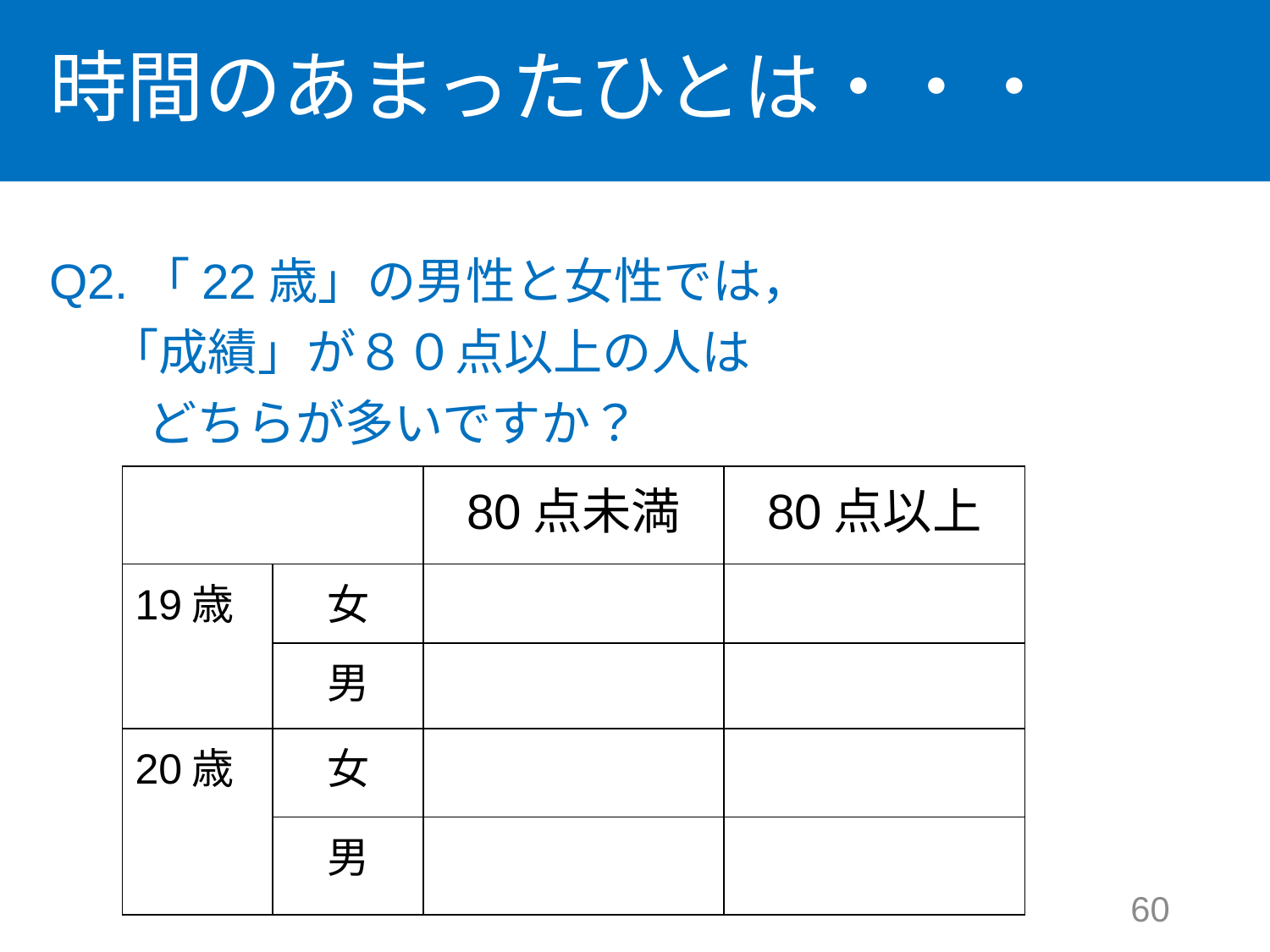

# 時間のあまったひとは・・・
Q2.「22歳」の男性と女性では，
　 「成績」が８０点以上の人は
　　どちらが多いですか？

|  |  | 80点未満 | 80点以上 |
| --- | --- | --- | --- |
| 19歳 | 女 |  |  |
|  | 男 |  |  |
| 20歳 | 女 |  |  |
|  | 男 |  |  |
60